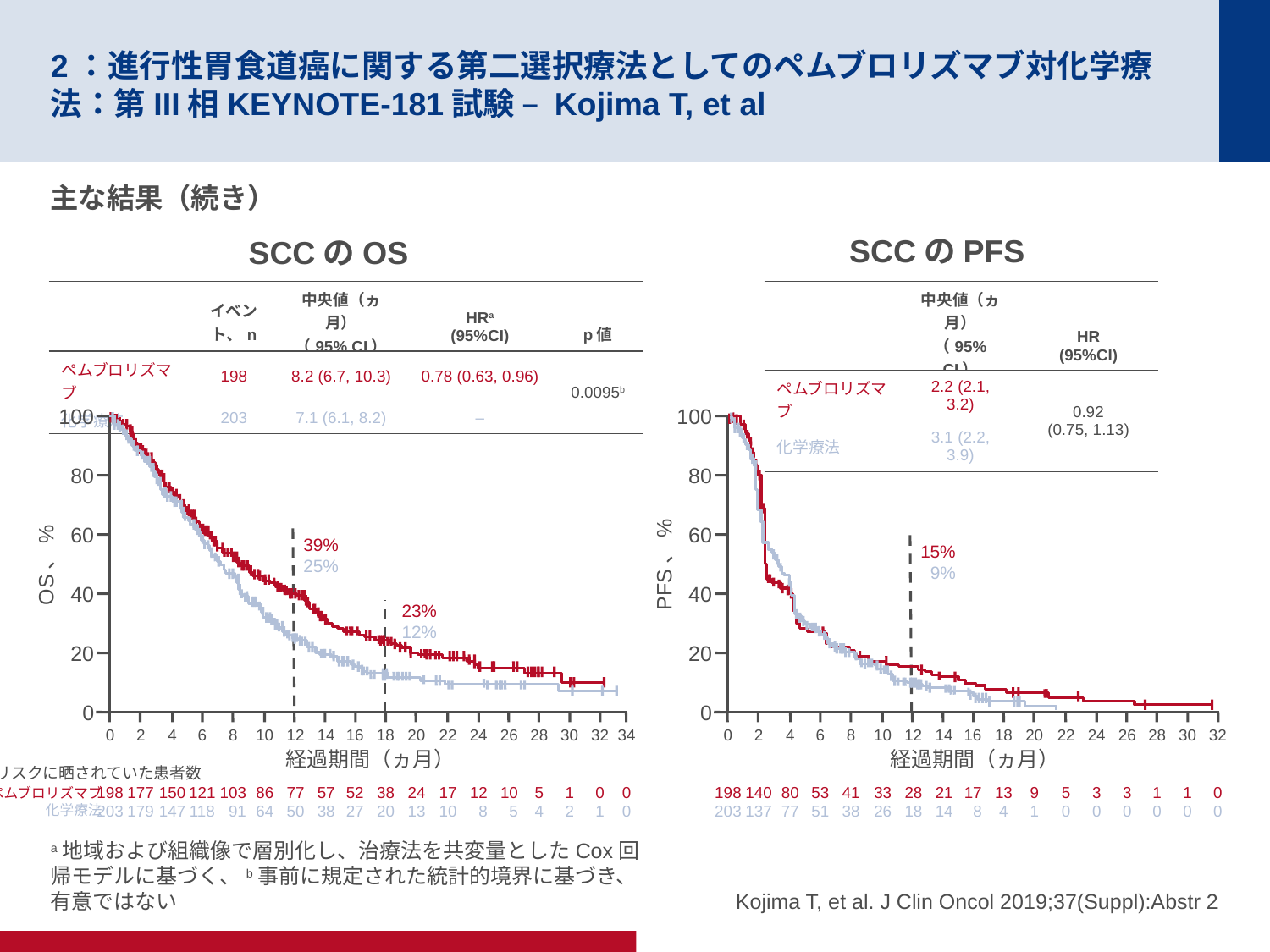

# 2：進行性胃食道癌に関する第二選択療法としてのペムブロリズマブ対化学療法：第III相KEYNOTE-181試験 – Kojima T, et al
主な結果（続き）

SCCのPFS
SCCのOS
|  | イベント、n | 中央値（ヵ月） （95% CI） | HRa (95%CI) | p値 |
| --- | --- | --- | --- | --- |
| ペムブロリズマブ | 198 | 8.2 (6.7, 10.3) | 0.78 (0.63, 0.96) | 0.0095b |
| 化学療法 | 203 | 7.1 (6.1, 8.2) | – |  |
|  | 中央値（ヵ月） （95% CI） | HR (95%CI) |
| --- | --- | --- |
| ペムブロリズマブ | 2.2 (2.1, 3.2) | 0.92 (0.75, 1.13) |
| 化学療法 | 3.1 (2.2, 3.9) |  |
100

80

60

PFS、%
40

20

0

0

198
203
2

140
137
4

80
77
6

53
51
8

41
38
10

33
26
12

28
18
14

21
14
16

17
8
18

13
4
20

9
1
22

5
0
24

3
0
26

3
0
28

1
0
30

1
0
32

0
0
100

80

60

OS、%
40

20

0

0

198
203
4

150
147
8

103
91
12

77
50
16

52
27
20

24
13
26

10
5
30

1
2
2

177
179
6

121
118
10

86
64
14

57
38
18

38
20
22

17
10
24

12
8
28

5
4
32

0
1
34

0
0

39%
25%
15%
9%
23%
12%
経過期間（ヵ月）
経過期間（ヵ月）
リスクに晒されていた患者数
ペムブロリズマブ
化学療法
a地域および組織像で層別化し、治療法を共変量としたCox回帰モデルに基づく、b事前に規定された統計的境界に基づき、有意ではない
Kojima T, et al. J Clin Oncol 2019;37(Suppl):Abstr 2